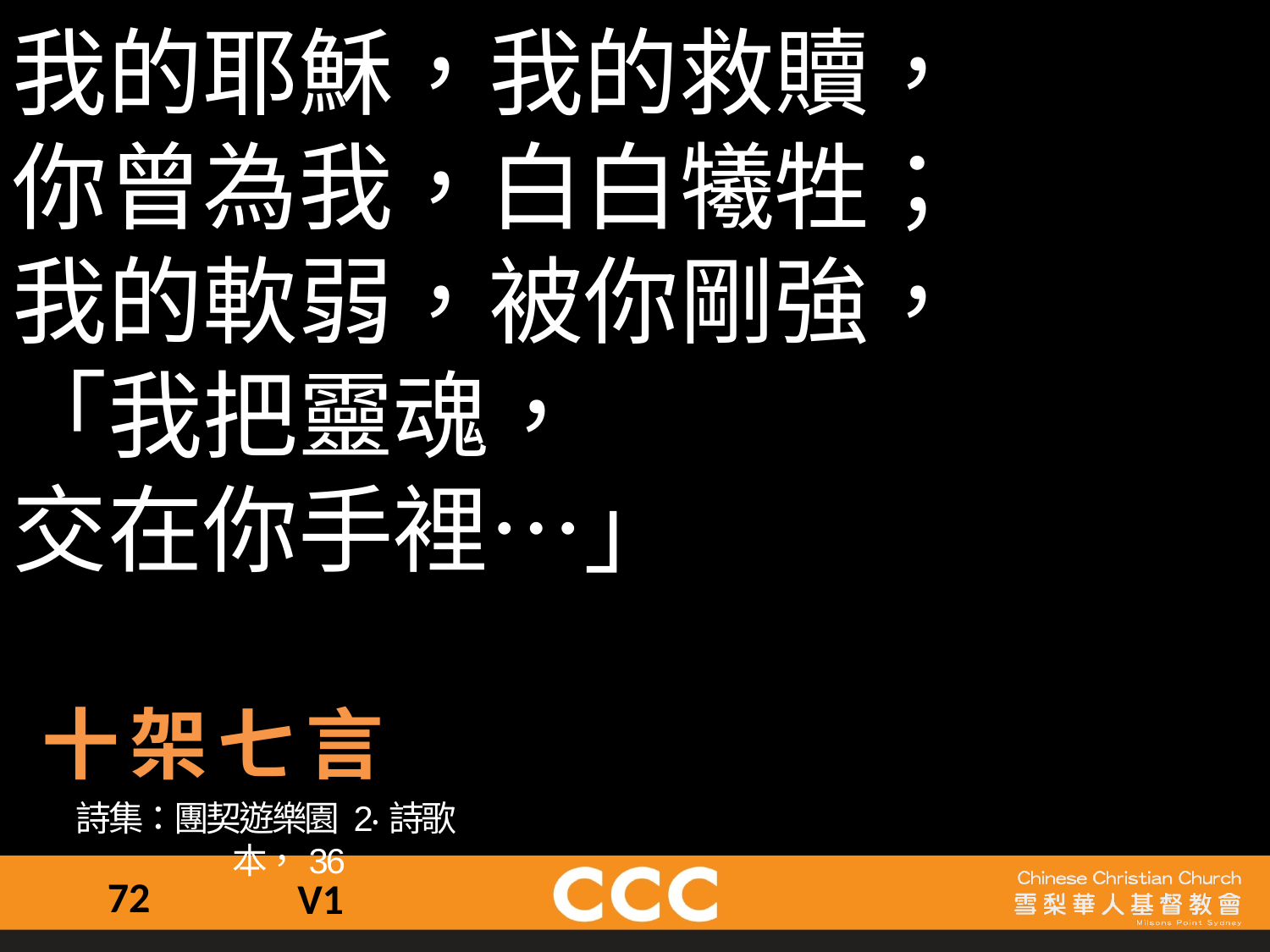

我的耶穌，我的救贖，
你曾為我，白白犧牲；
我的軟弱，被你剛強，
「我把靈魂，
交在你手裡…」
十架七言
詩集：團契遊樂園 2‧詩歌本，36
72
V1